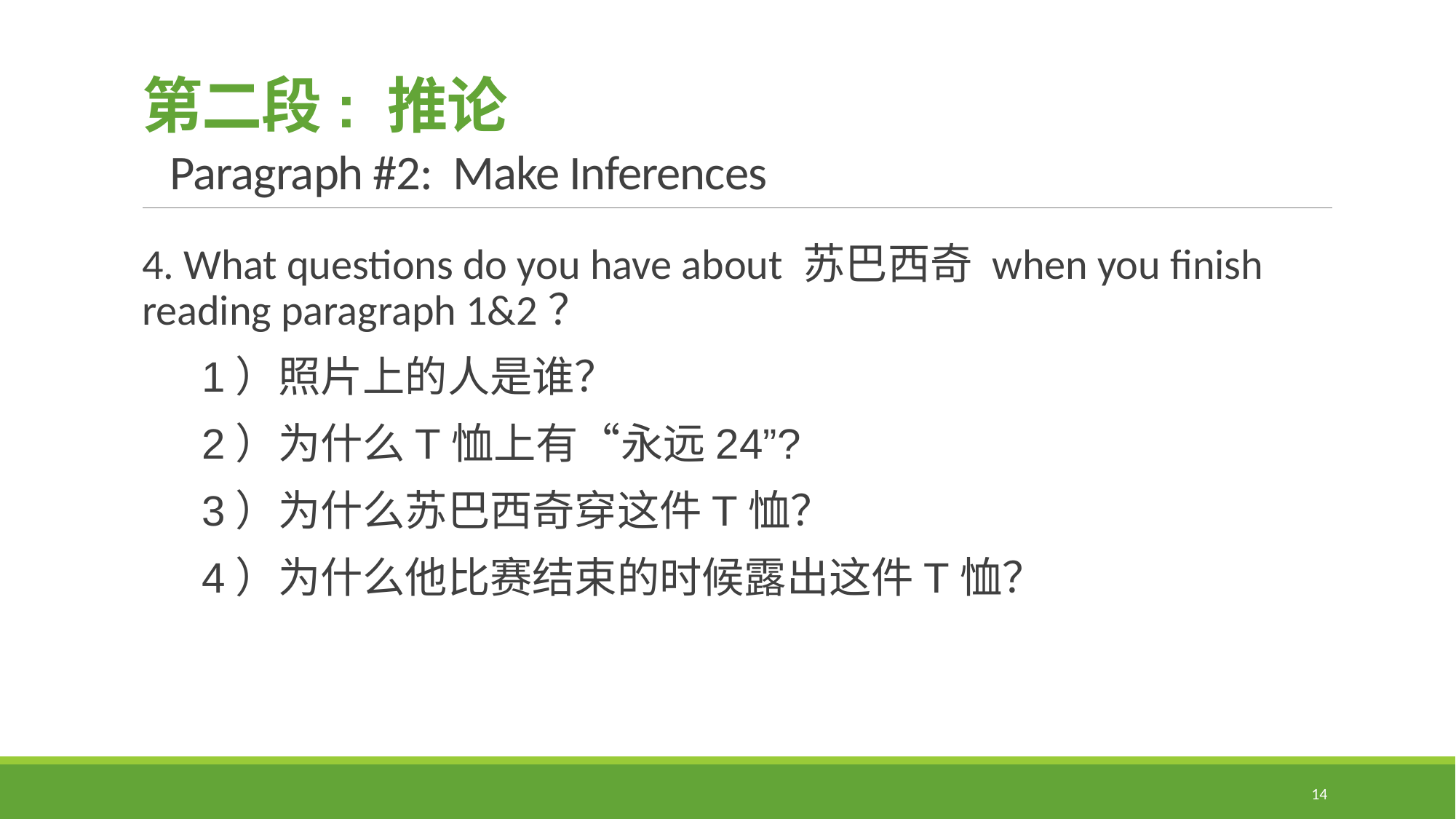

# 第二段: 推论 Paragraph #2:  Make Inferences
4. What questions do you have about 苏巴西奇 when you finish reading paragraph 1&2？
      1）照片上的人是谁？
      2）为什么T恤上有“永远24”?
      3）为什么苏巴西奇穿这件T恤？
      4）为什么他比赛结束的时候露出这件T恤？

14